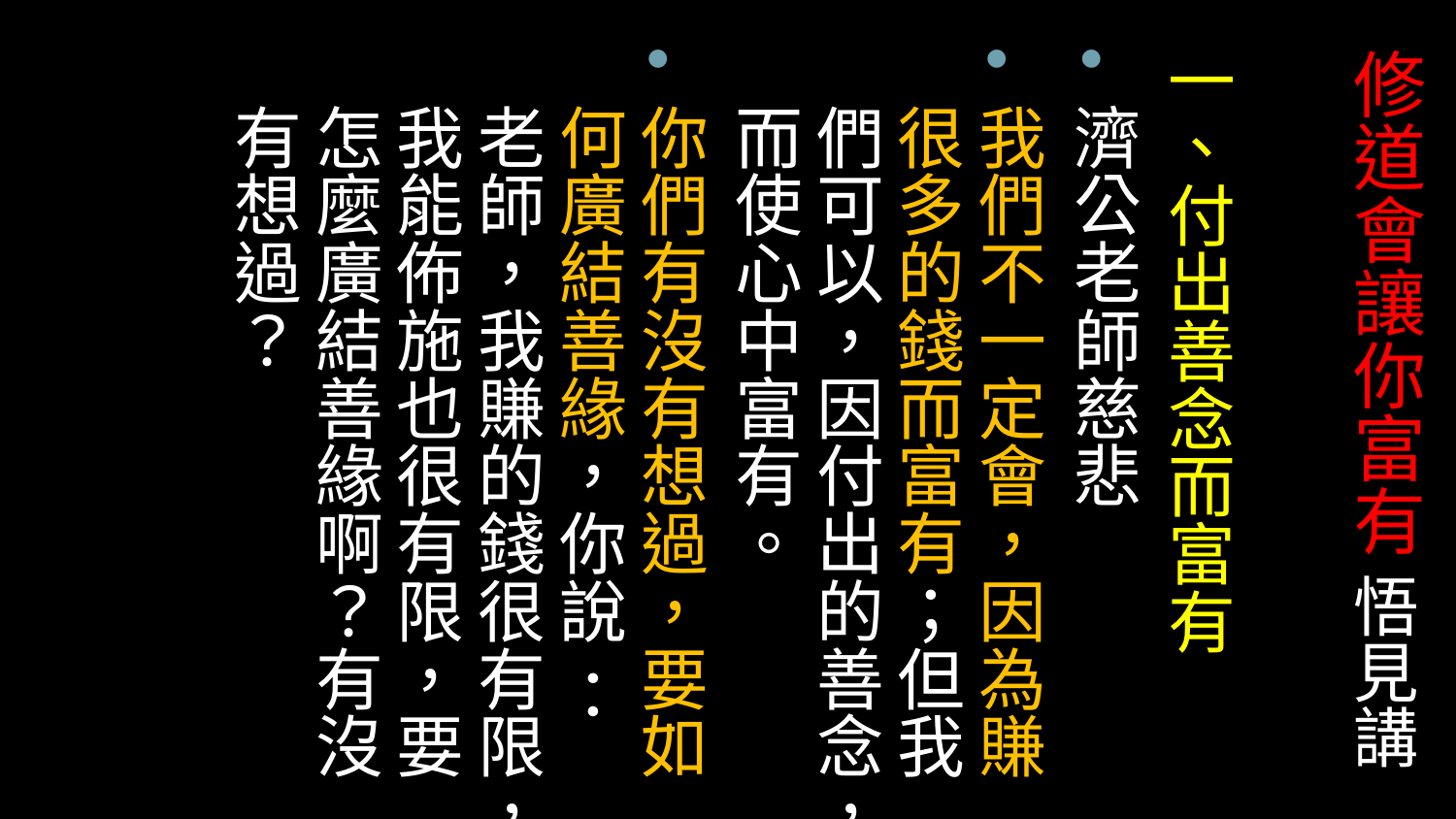

# 修道會讓你富有 悟見講
一、付​出​​善​念而富​有
濟公老師慈悲
我​們​不​一​定​會，​因​為​賺​很​多​的​錢​而​富​有​；​但​我​們​可​以，​因​付​出​的​善​念，​而​使​心​中​富​有​。
你們有沒有想過，要如何廣結善緣，你說 ：老師，我賺的錢很有限，我能佈施也很有限，要怎麼廣結善緣啊？有沒有想過？